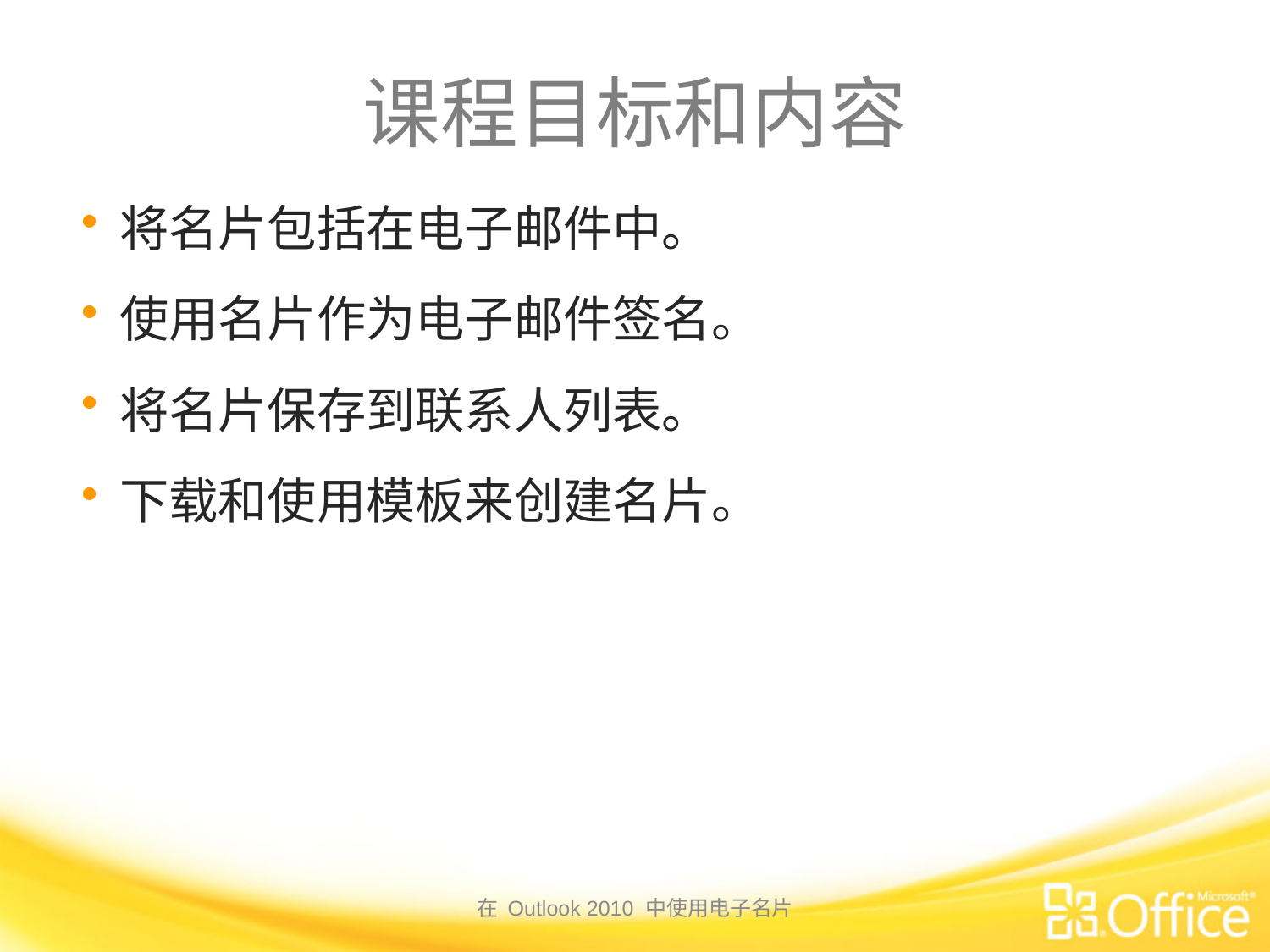

# 课程目标和内容
将名片包括在电子邮件中。
使用名片作为电子邮件签名。
将名片保存到联系人列表。
下载和使用模板来创建名片。
在 Outlook 2010 中使用电子名片